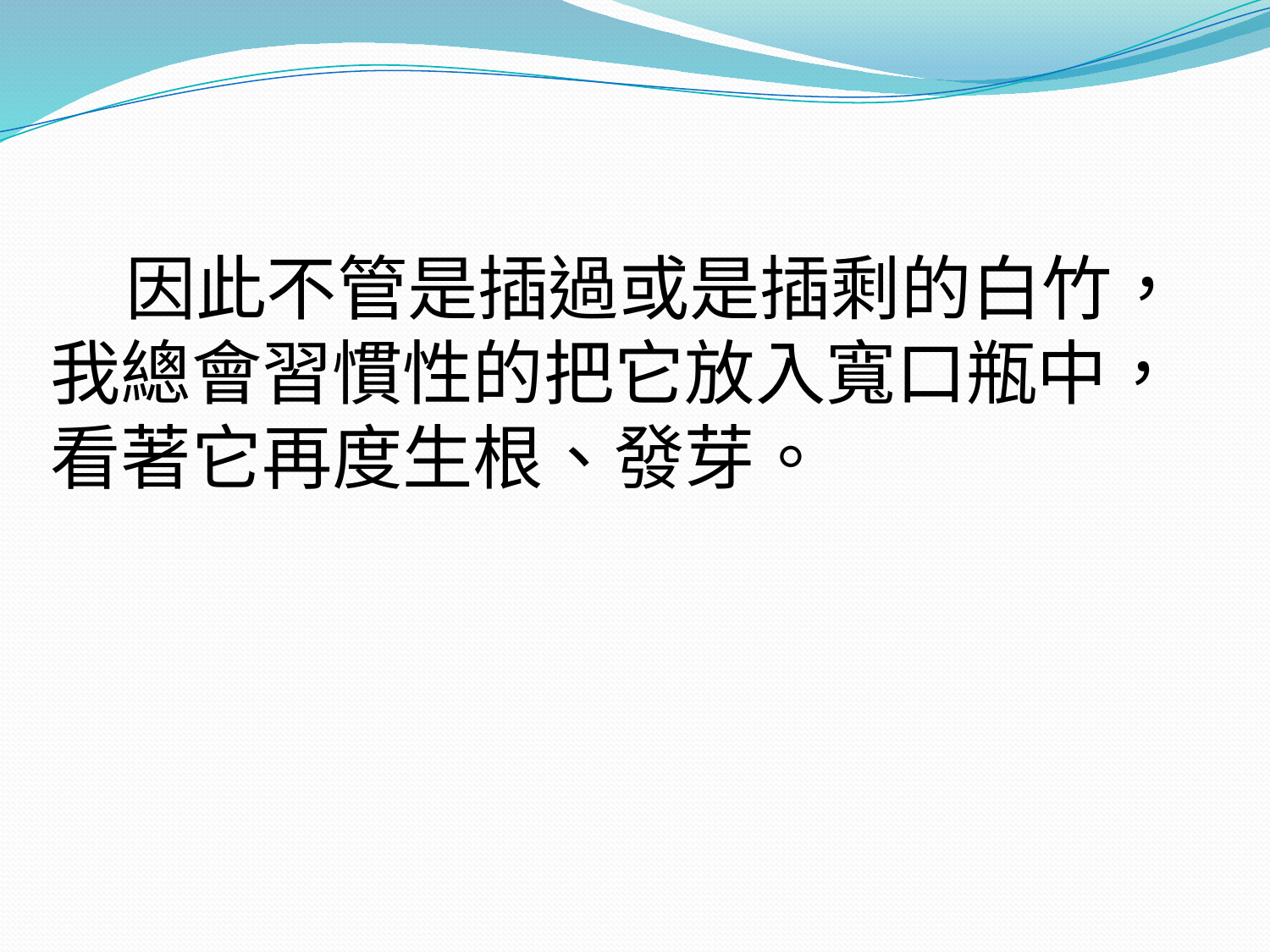

因此不管是插過或是插剩的白竹，我總會習慣性的把它放入寬口瓶中，看著它再度生根、發芽。